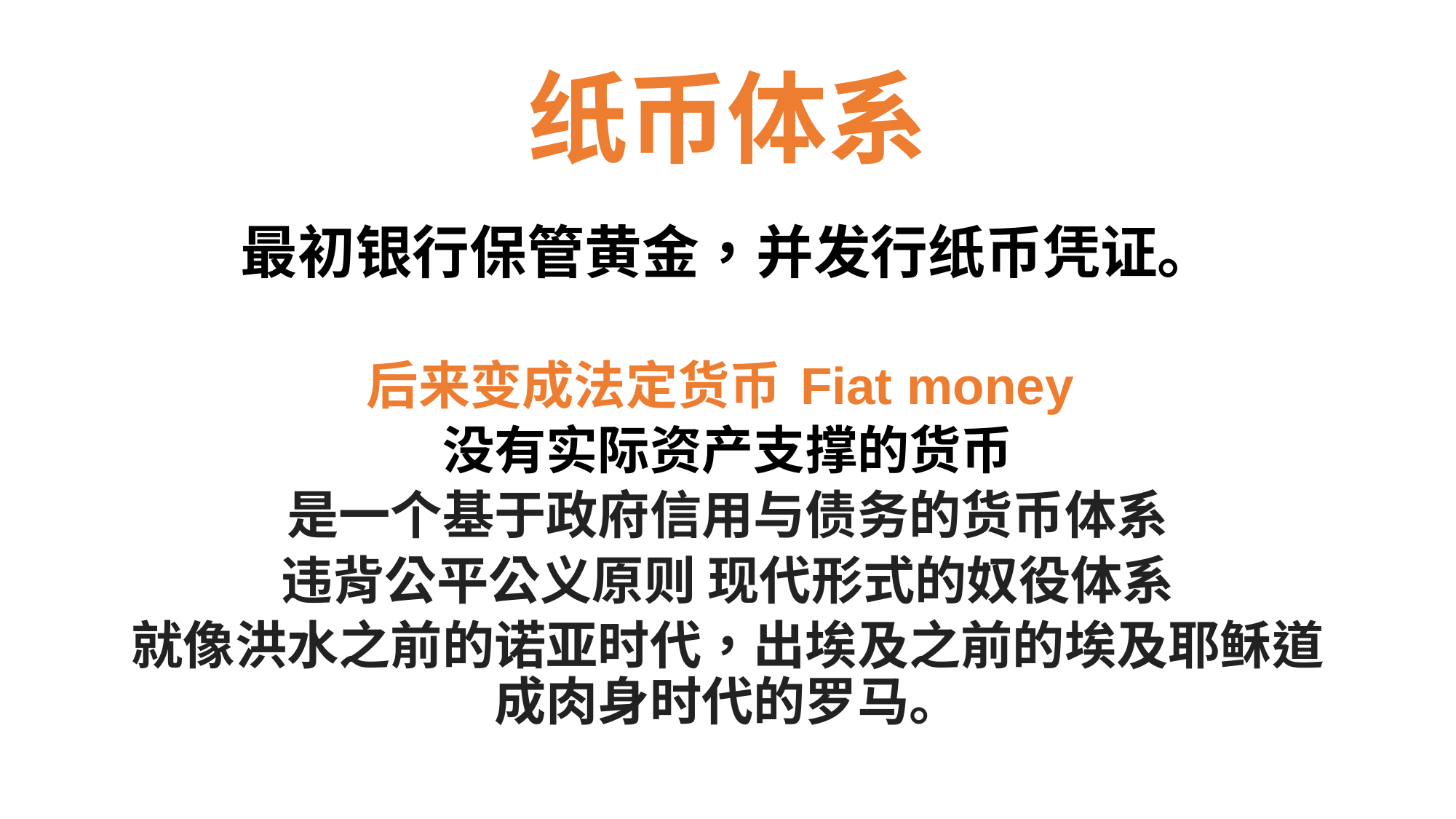

# 纸币体系
最初银行保管黄金，并发行纸币凭证。

后来变成法定货币 Fiat money
没有实际资产支撑的货币
是一个基于政府信用与债务的货币体系
违背公平公义原则 现代形式的奴役体系
就像洪水之前的诺亚时代，出埃及之前的埃及耶稣道成肉身时代的罗马。